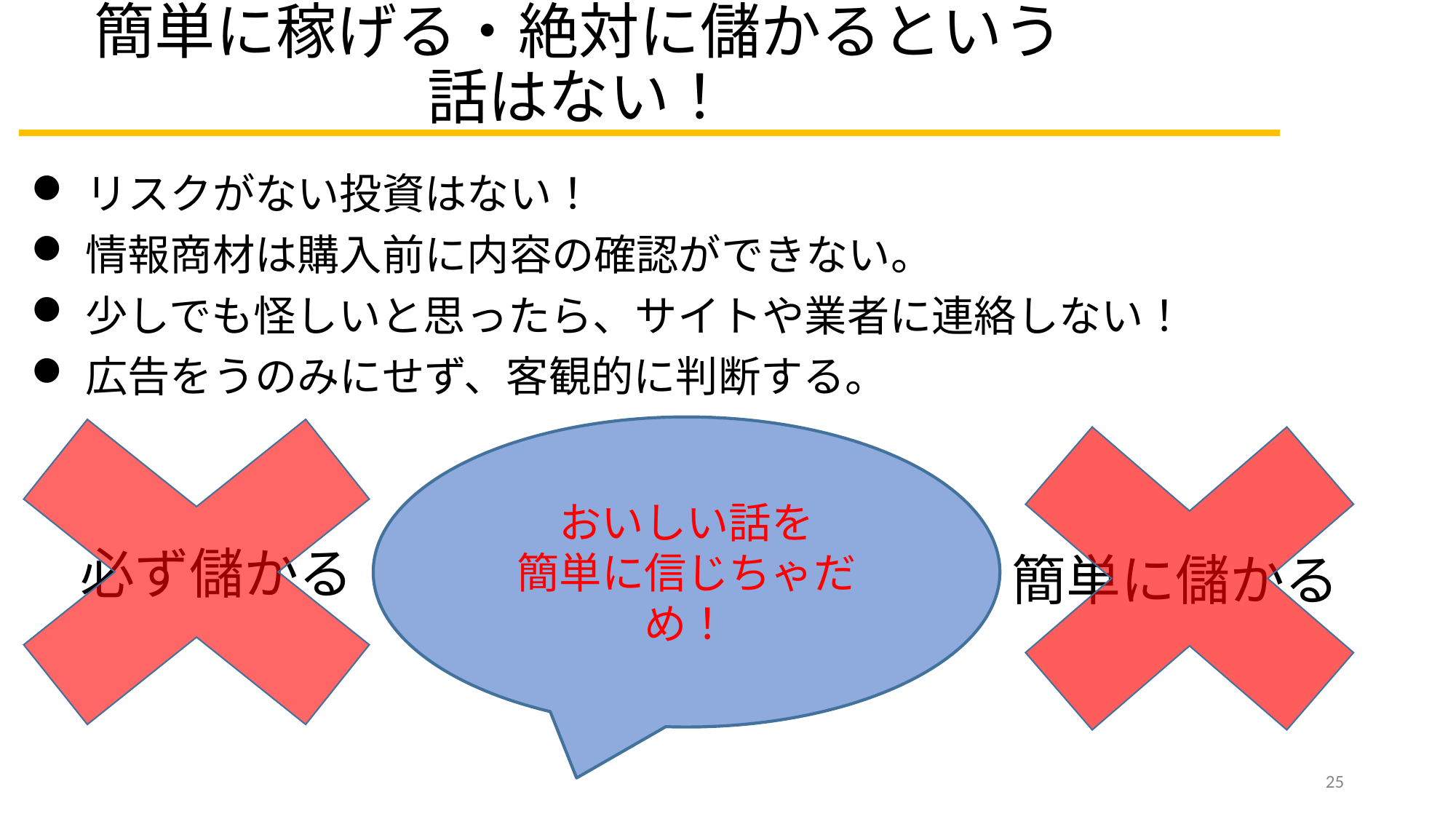

# 簡単に稼げる・絶対に儲かるという 話はない！
リスクがない投資はない！
情報商材は購入前に内容の確認ができない。
少しでも怪しいと思ったら、サイトや業者に連絡しない！
広告をうのみにせず、客観的に判断する。

　　　簡単に儲かる
おいしい話を
簡単に信じちゃだめ！
必ず儲かる
25